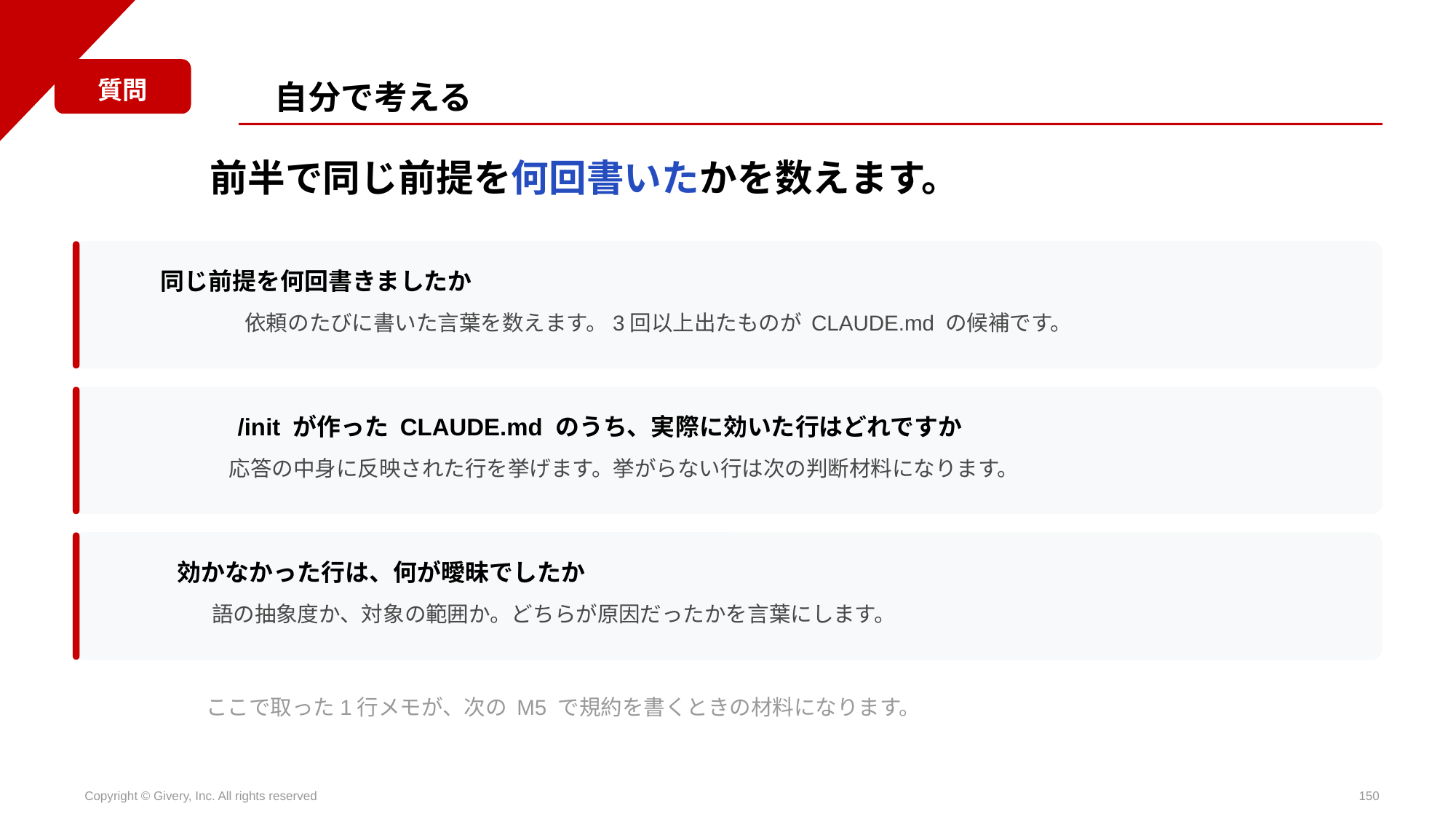

質問
自分で考える

前半で同じ前提を何回書いたかを数えます。

同じ前提を何回書きましたか
依頼のたびに書いた言葉を数えます。3回以上出たものが CLAUDE.md の候補です。

/init が作った CLAUDE.md のうち、実際に効いた行はどれですか
応答の中身に反映された行を挙げます。挙がらない行は次の判断材料になります。

効かなかった行は、何が曖昧でしたか
語の抽象度か、対象の範囲か。どちらが原因だったかを言葉にします。
ここで取った1行メモが、次の M5 で規約を書くときの材料になります。
Copyright © Givery, Inc. All rights reserved
150